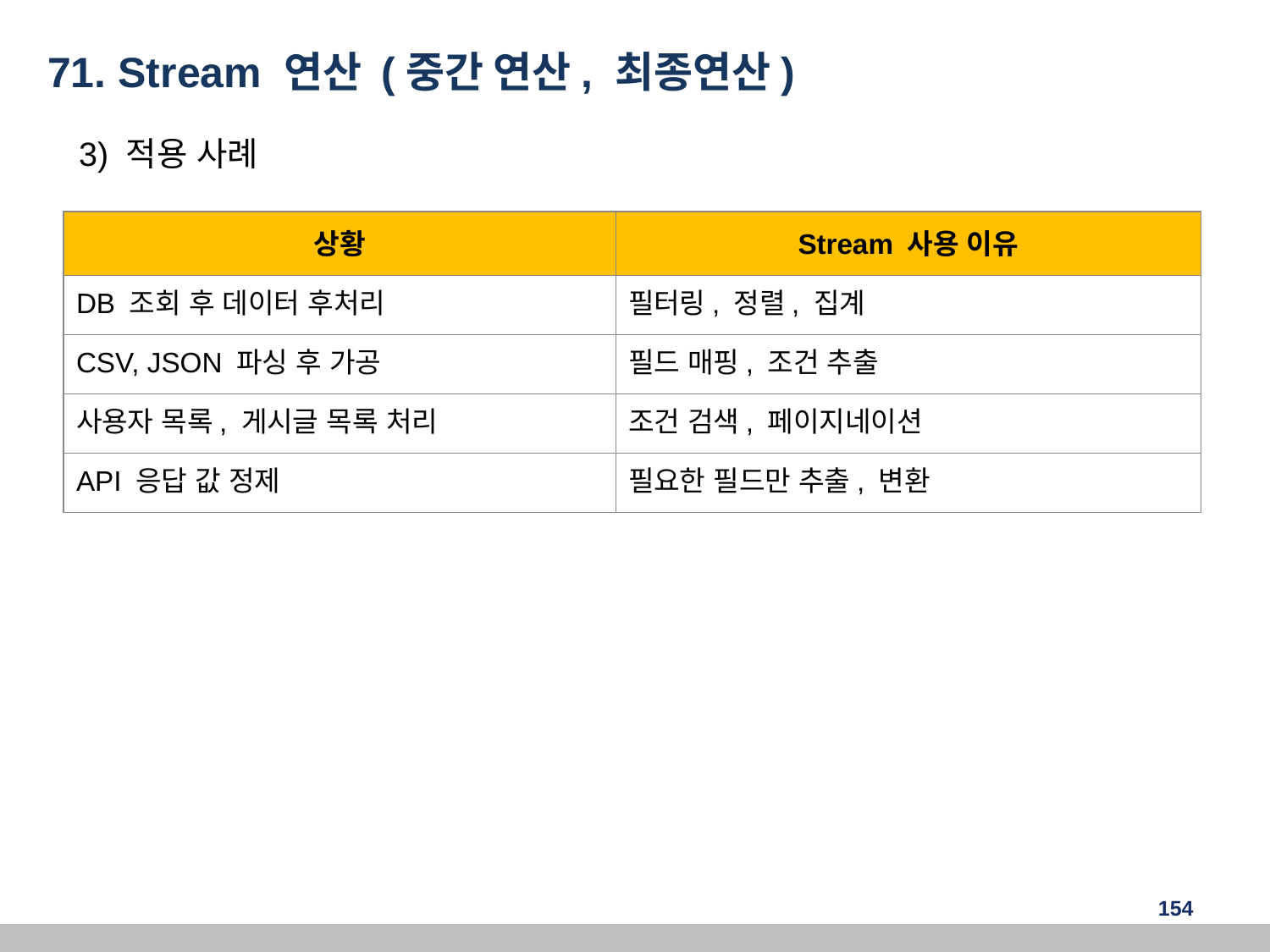

71. Stream 연산 (중간 연산, 최종연산)
3) 적용 사례
| 상황 | Stream 사용 이유 |
| --- | --- |
| DB 조회 후 데이터 후처리 | 필터링, 정렬, 집계 |
| CSV, JSON 파싱 후 가공 | 필드 매핑, 조건 추출 |
| 사용자 목록, 게시글 목록 처리 | 조건 검색, 페이지네이션 |
| API 응답 값 정제 | 필요한 필드만 추출, 변환 |
154